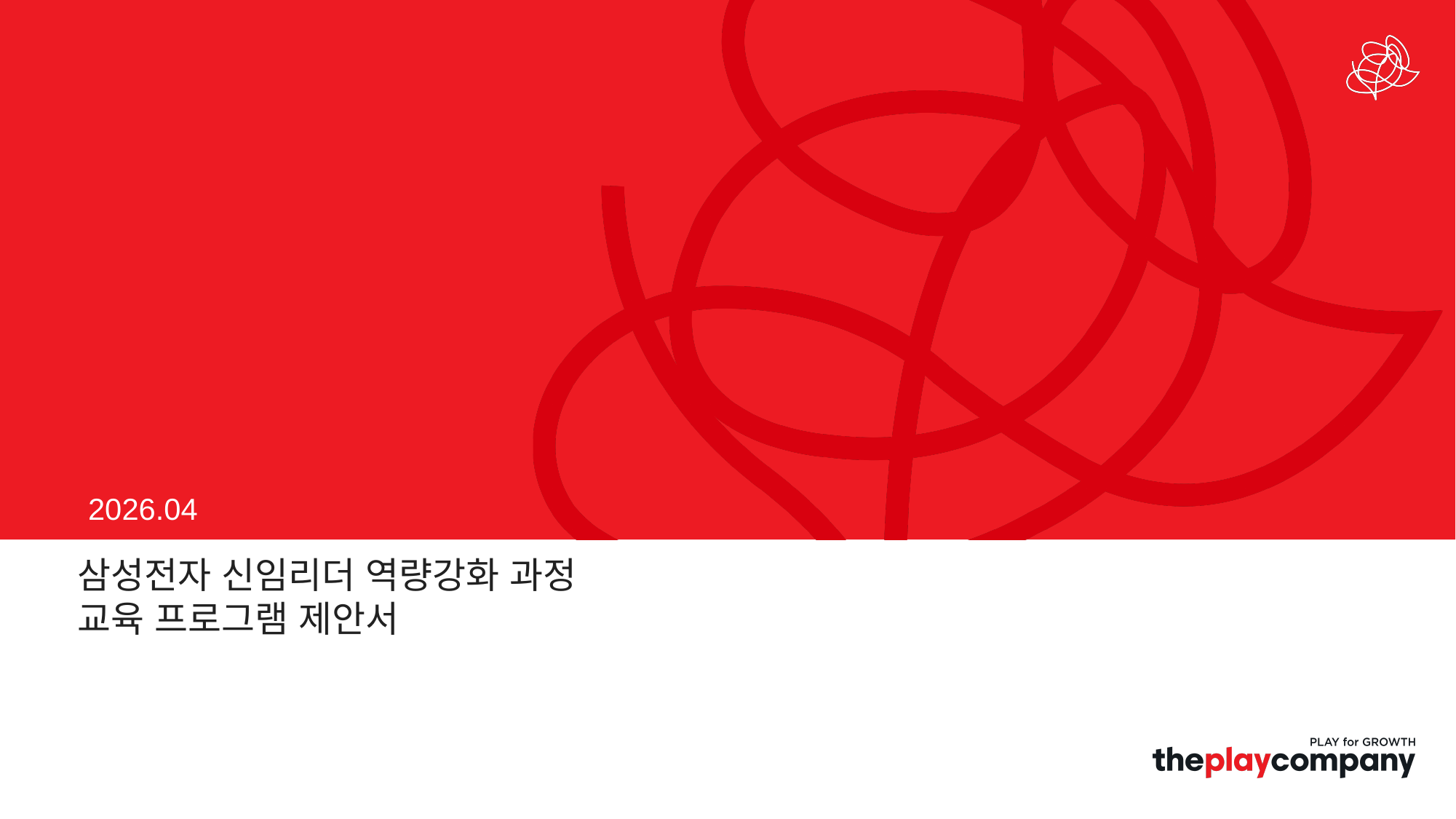

2026.04
삼성전자 신임리더 역량강화 과정
교육 프로그램 제안서